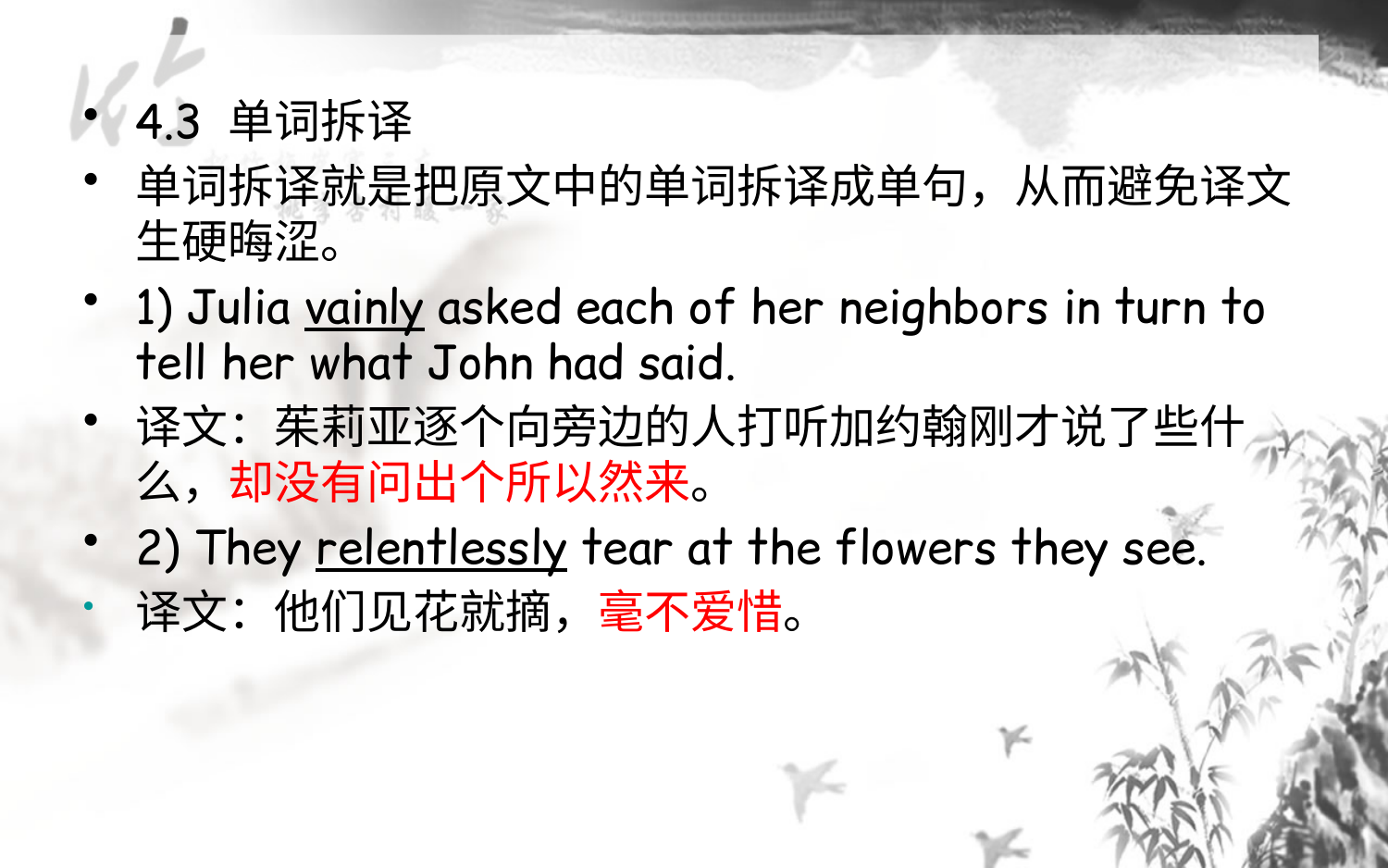

#
4.3 单词拆译
单词拆译就是把原文中的单词拆译成单句，从而避免译文生硬晦涩。
1) Julia vainly asked each of her neighbors in turn to tell her what John had said.
译文：茱莉亚逐个向旁边的人打听加约翰刚才说了些什么，却没有问出个所以然来。
2) They relentlessly tear at the flowers they see.
译文：他们见花就摘，毫不爱惜。